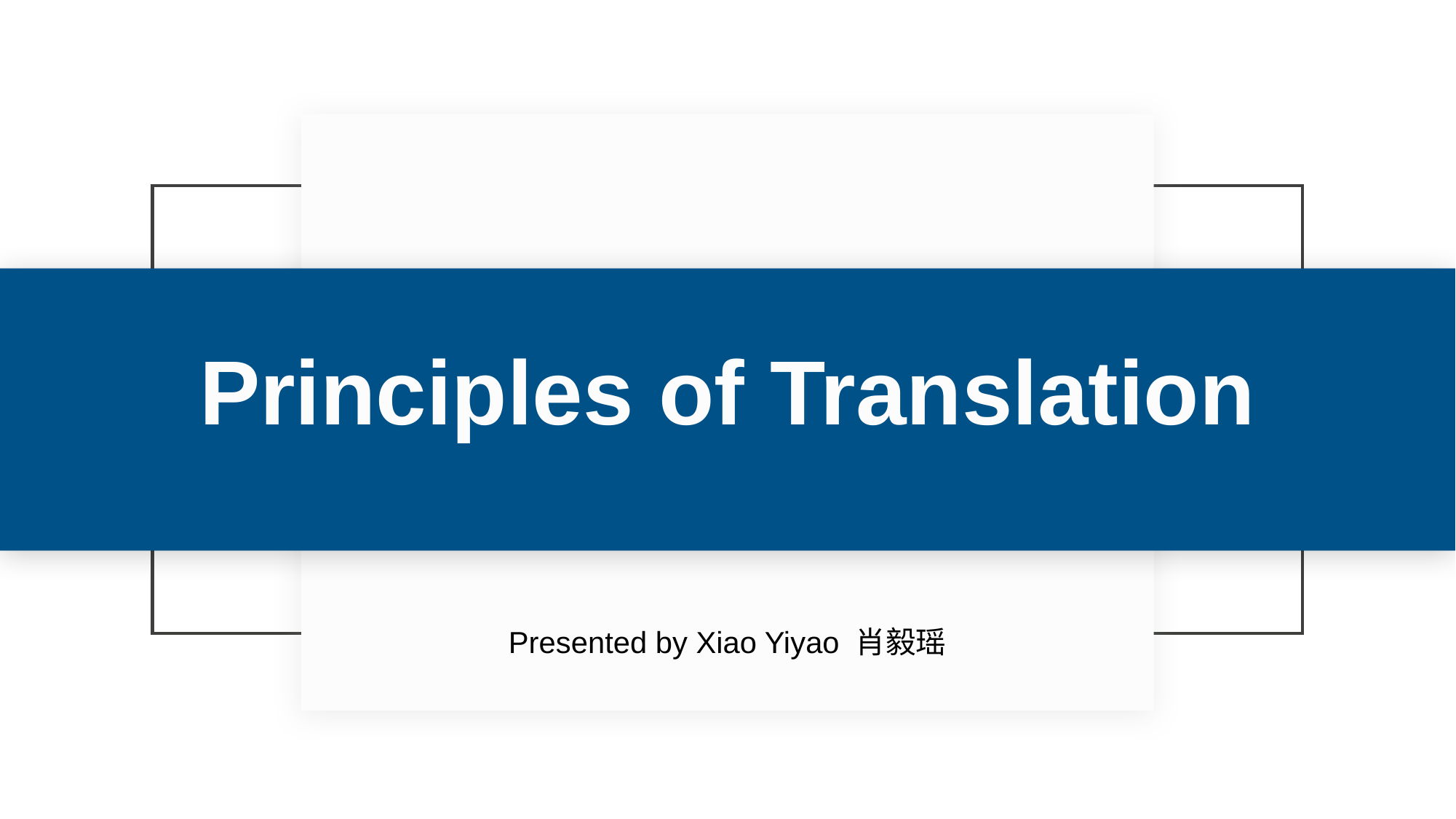

Principles of Translation

Presented by Xiao Yiyao 肖毅瑶